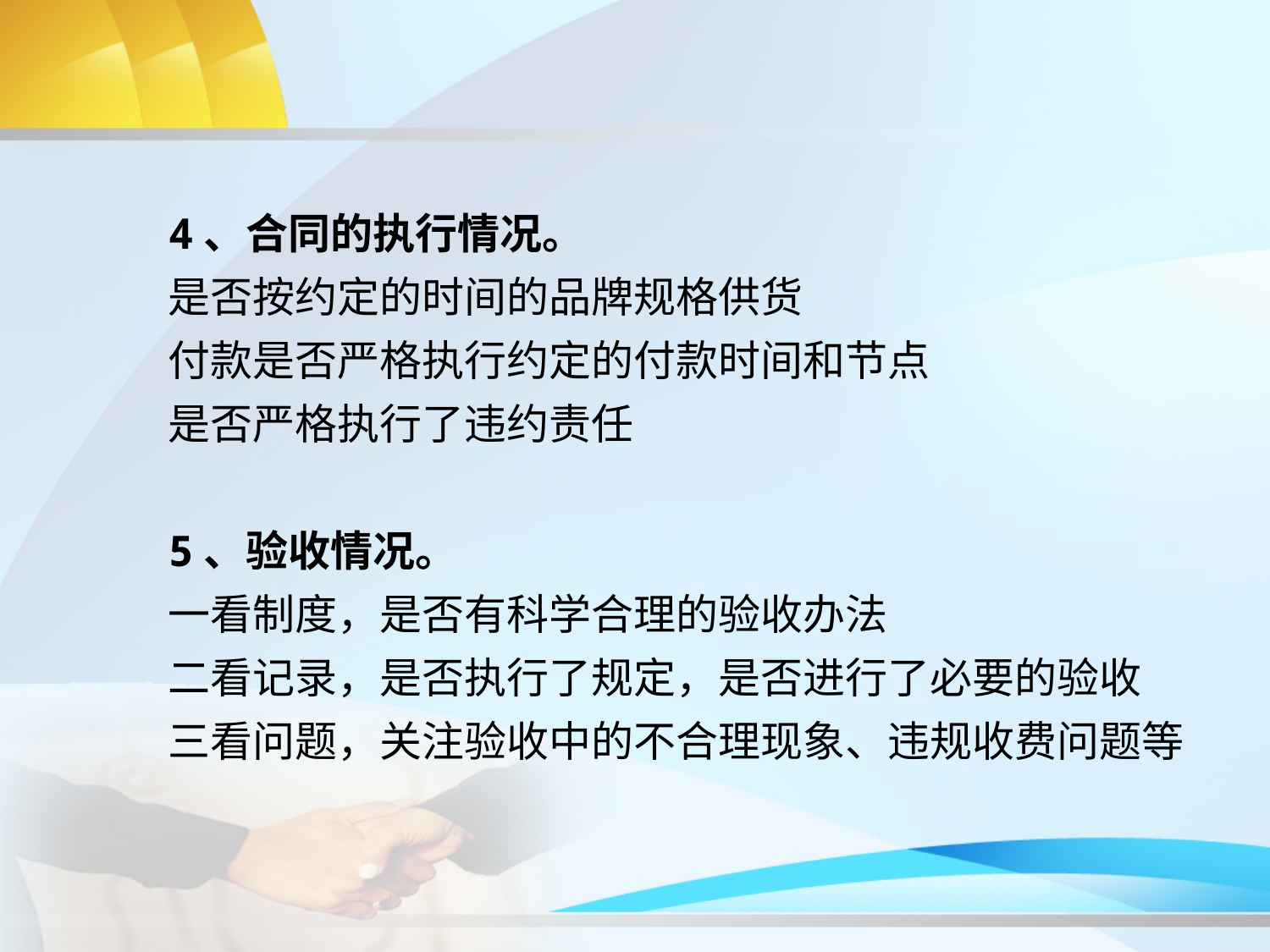

4、合同的执行情况。
是否按约定的时间的品牌规格供货
付款是否严格执行约定的付款时间和节点
是否严格执行了违约责任

5、验收情况。
一看制度，是否有科学合理的验收办法
二看记录，是否执行了规定，是否进行了必要的验收
三看问题，关注验收中的不合理现象、违规收费问题等